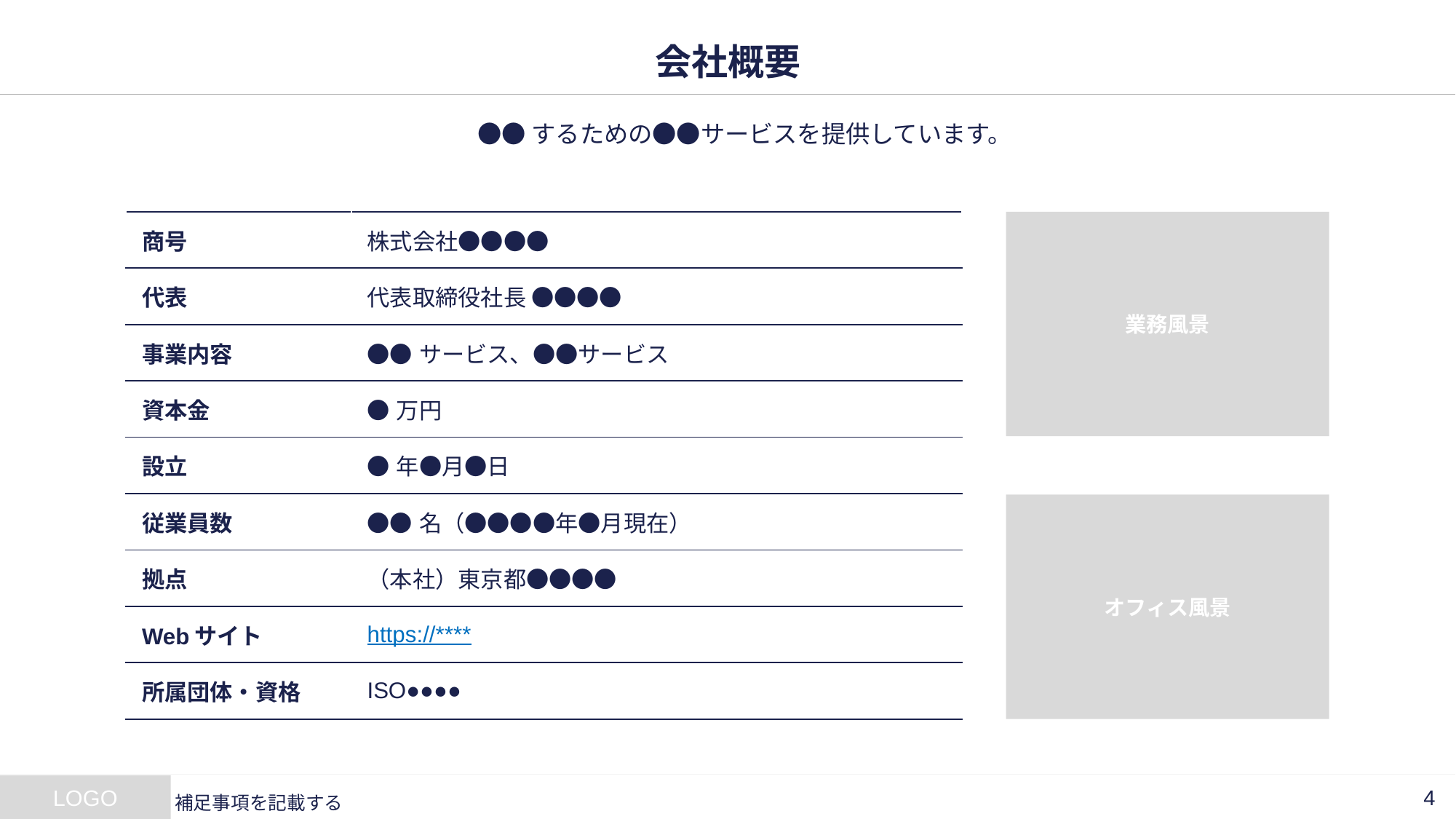

# 会社概要
●●するための●●サービスを提供しています。
| 商号 | 株式会社●●●● |
| --- | --- |
| 代表 | 代表取締役社長 ●●●● |
| 事業内容 | ●●サービス、●●サービス |
| 資本金 | ●万円 |
| 設立 | ●年●月●日 |
| 従業員数 | ●●名（●●●●年●月現在） |
| 拠点 | （本社）東京都●●●● |
| Webサイト | https://\*\*\*\* |
| 所属団体・資格 | ISO●●●● |
業務風景
オフィス風景
補足事項を記載する
4